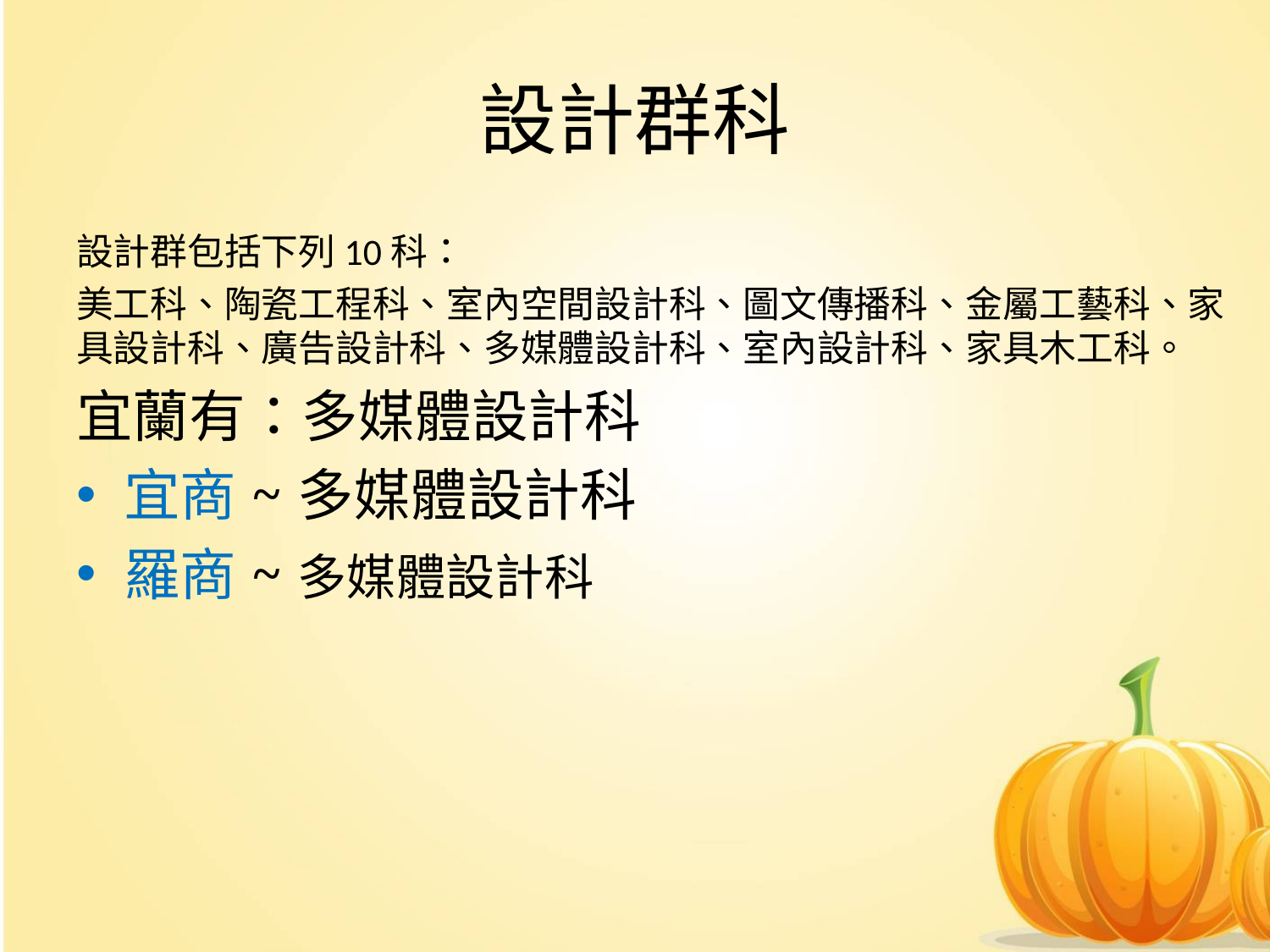

# 設計群科
設計群包括下列10科：
美工科、陶瓷工程科、室內空間設計科、圖文傳播科、金屬工藝科、家具設計科、廣告設計科、多媒體設計科、室內設計科、家具木工科。
宜蘭有：多媒體設計科
宜商~多媒體設計科
羅商~多媒體設計科